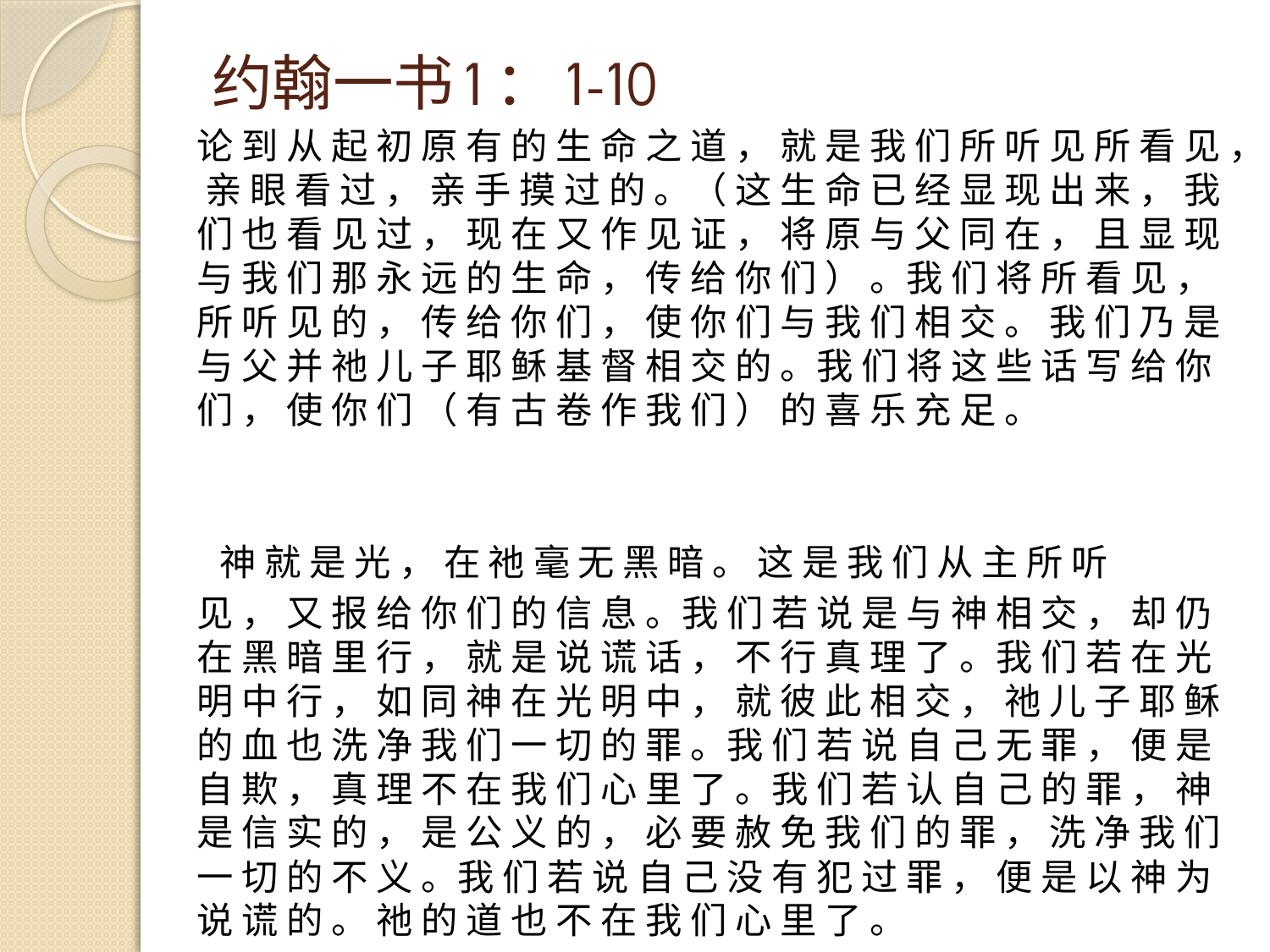

# 约翰一书1：1-10
	论 到 从 起 初 原 有 的 生 命 之 道 ， 就 是 我 们 所 听 见 所 看 见 ， 亲 眼 看 过 ， 亲 手 摸 过 的 。（ 这 生 命 已 经 显 现 出 来 ， 我 们 也 看 见 过 ， 现 在 又 作 见 证 ， 将 原 与 父 同 在 ， 且 显 现 与 我 们 那 永 远 的 生 命 ， 传 给 你 们 ） 。我 们 将 所 看 见 ， 所 听 见 的 ， 传 给 你 们 ， 使 你 们 与 我 们 相 交 。 我 们 乃 是 与 父 并 祂 儿 子 耶 稣 基 督 相 交 的 。我 们 将 这 些 话 写 给 你 们 ， 使 你 们 （ 有 古 卷 作 我 们 ） 的 喜 乐 充 足 。

	  神 就 是 光 ， 在 祂 毫 无 黑 暗 。 这 是 我 们 从 主 所 听
	见 ， 又 报 给 你 们 的 信 息 。我 们 若 说 是 与 神 相 交 ， 却 仍 在 黑 暗 里 行 ， 就 是 说 谎 话 ， 不 行 真 理 了 。我 们 若 在 光 明 中 行 ， 如 同 神 在 光 明 中 ， 就 彼 此 相 交 ， 祂 儿 子 耶 稣 的 血 也 洗 净 我 们 一 切 的 罪 。我 们 若 说 自 己 无 罪 ， 便 是 自 欺 ， 真 理 不 在 我 们 心 里 了 。我 们 若 认 自 己 的 罪 ， 神 是 信 实 的 ， 是 公 义 的 ， 必 要 赦 免 我 们 的 罪 ， 洗 净 我 们 一 切 的 不 义 。我 们 若 说 自 己 没 有 犯 过 罪 ， 便 是 以 神 为 说 谎 的 。 祂 的 道 也 不 在 我 们 心 里 了 。